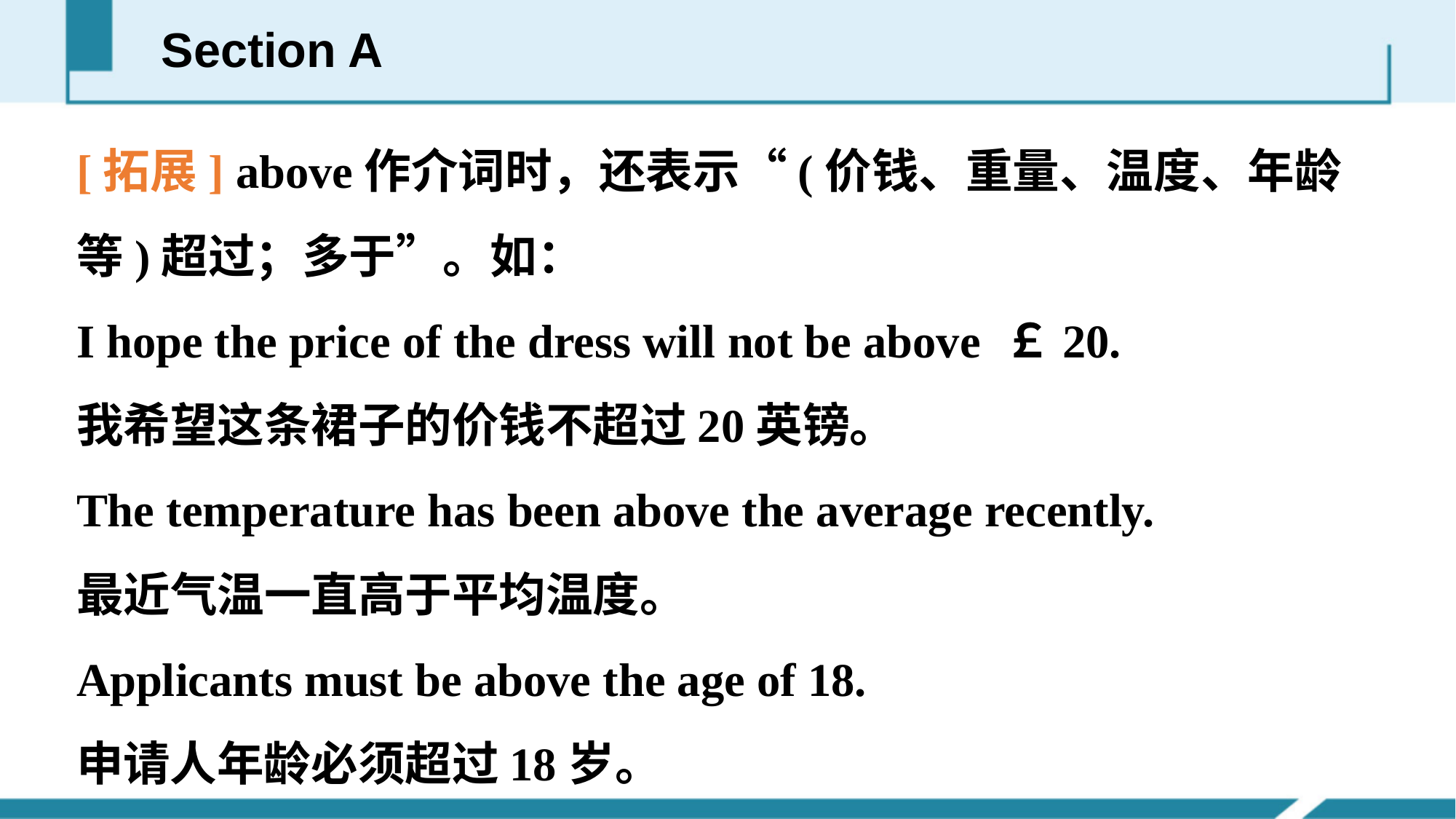

Section A
[拓展] above作介词时，还表示“(价钱、重量、温度、年龄等)超过；多于”。如：
I hope the price of the dress will not be above ￡20.
我希望这条裙子的价钱不超过20英镑。
The temperature has been above the average recently.
最近气温一直高于平均温度。
Applicants must be above the age of 18.
申请人年龄必须超过18岁。